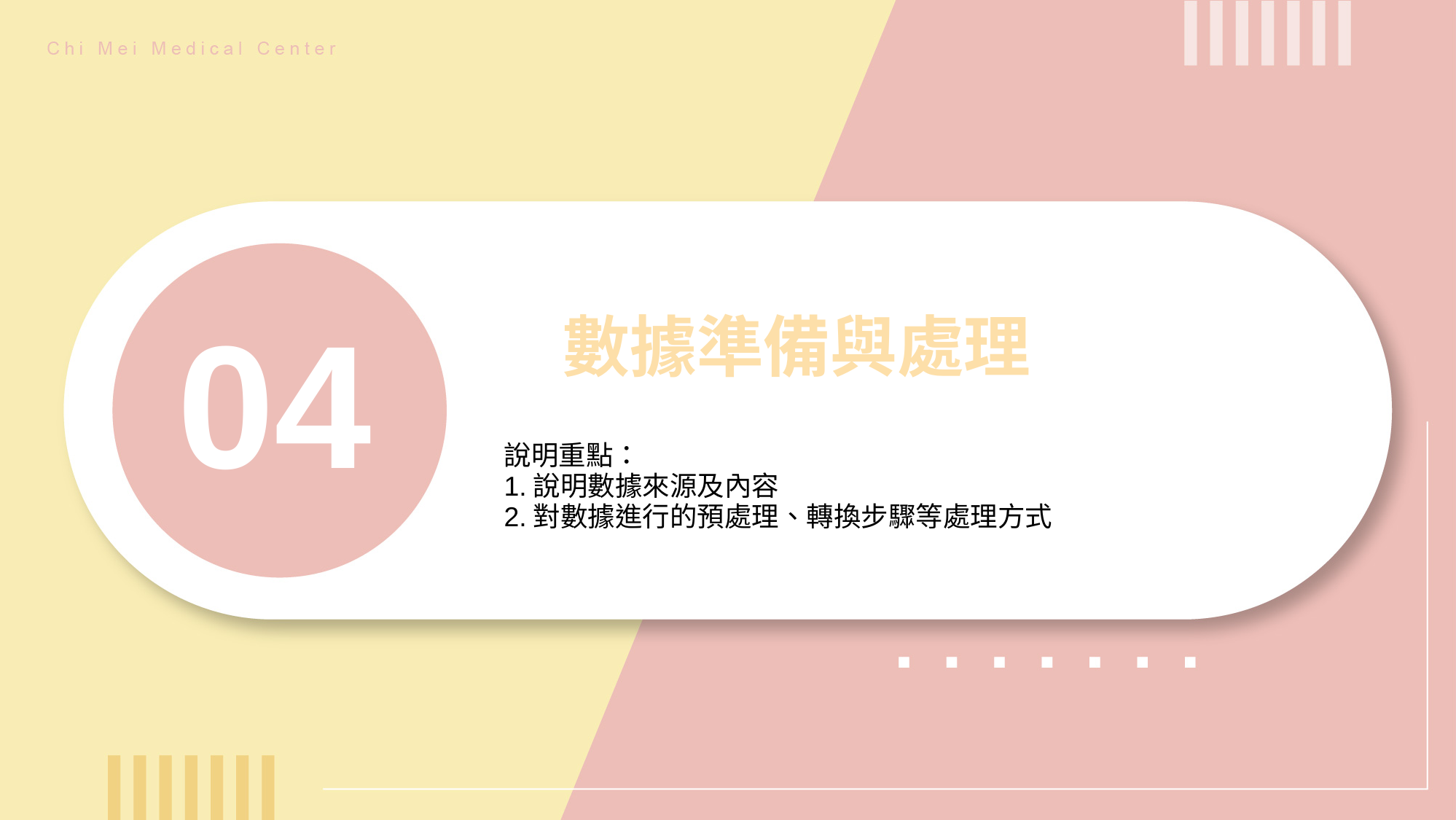

# 04
數據準備與處理
說明重點：
1.說明數據來源及內容
2.對數據進行的預處理、轉換步驟等處理方式